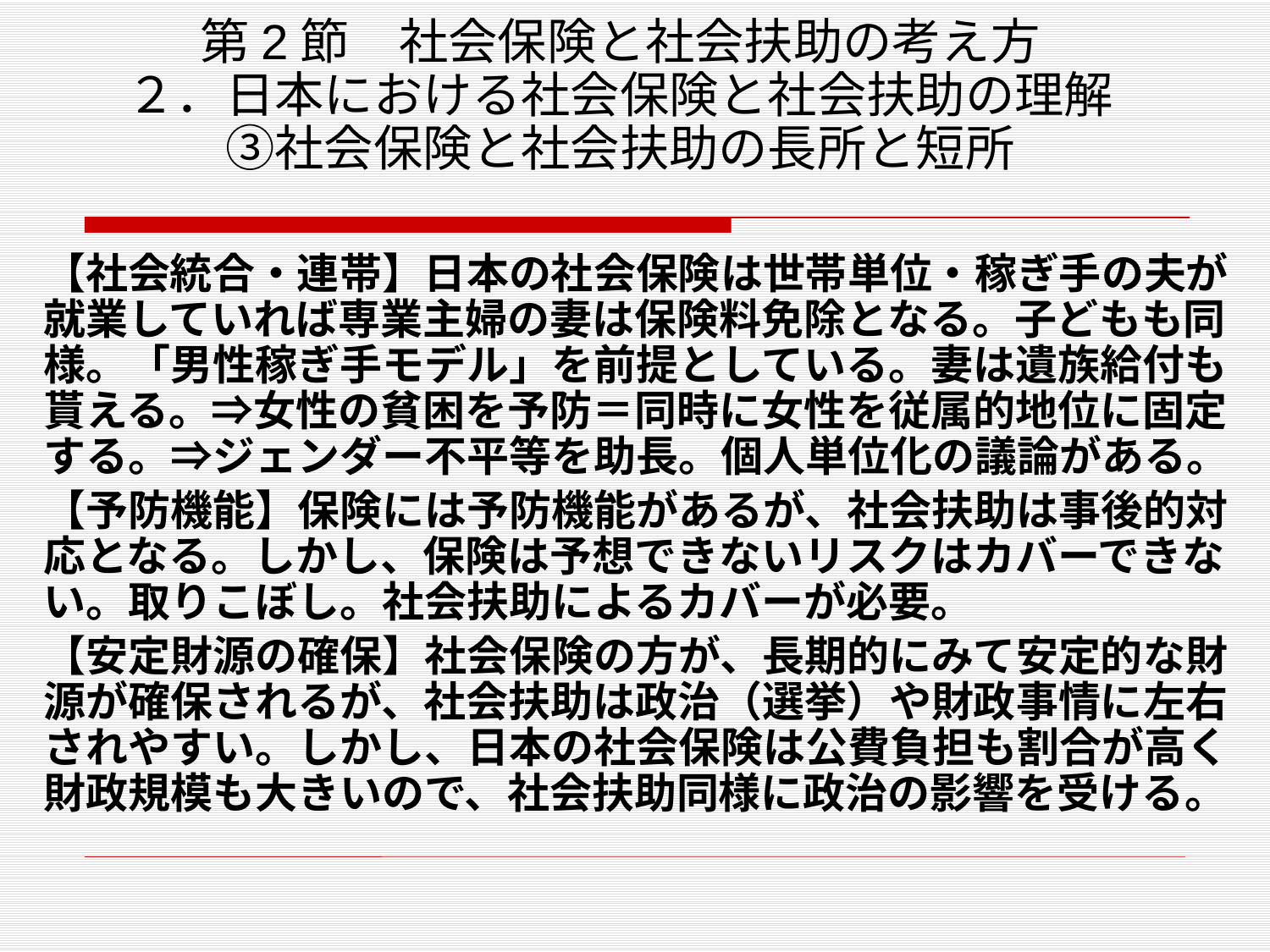

# 第2節　社会保険と社会扶助の考え方 ２．日本における社会保険と社会扶助の理解 ③社会保険と社会扶助の長所と短所
【社会統合・連帯】日本の社会保険は世帯単位・稼ぎ手の夫が就業していれば専業主婦の妻は保険料免除となる。子どもも同様。「男性稼ぎ手モデル」を前提としている。妻は遺族給付も貰える。⇒女性の貧困を予防＝同時に女性を従属的地位に固定する。⇒ジェンダー不平等を助長。個人単位化の議論がある。
【予防機能】保険には予防機能があるが、社会扶助は事後的対応となる。しかし、保険は予想できないリスクはカバーできない。取りこぼし。社会扶助によるカバーが必要。
【安定財源の確保】社会保険の方が、長期的にみて安定的な財源が確保されるが、社会扶助は政治（選挙）や財政事情に左右されやすい。しかし、日本の社会保険は公費負担も割合が高く財政規模も大きいので、社会扶助同様に政治の影響を受ける。